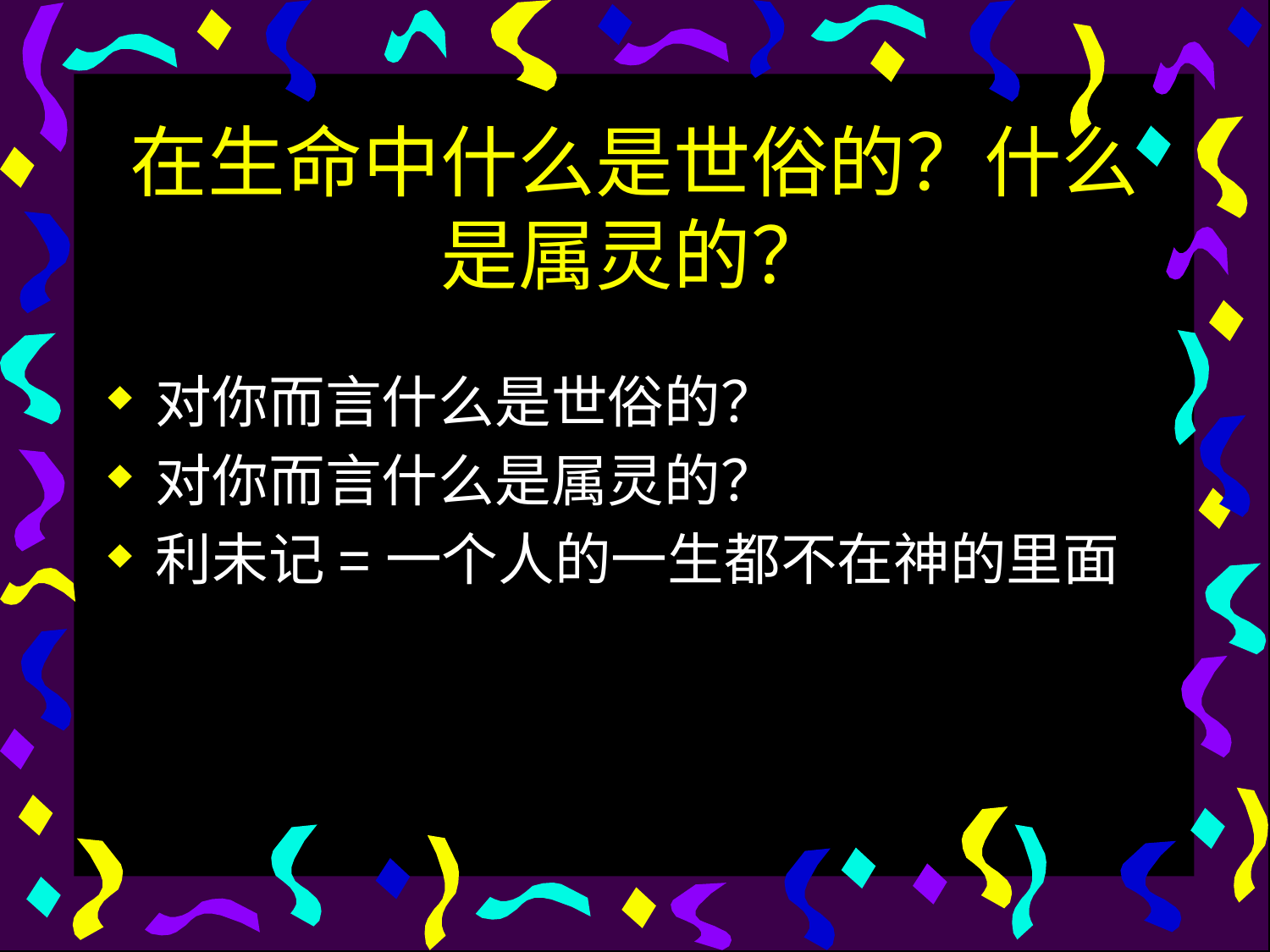

# 在生命中什么是世俗的？什么是属灵的？
对你而言什么是世俗的？
对你而言什么是属灵的？
利未记=一个人的一生都不在神的里面